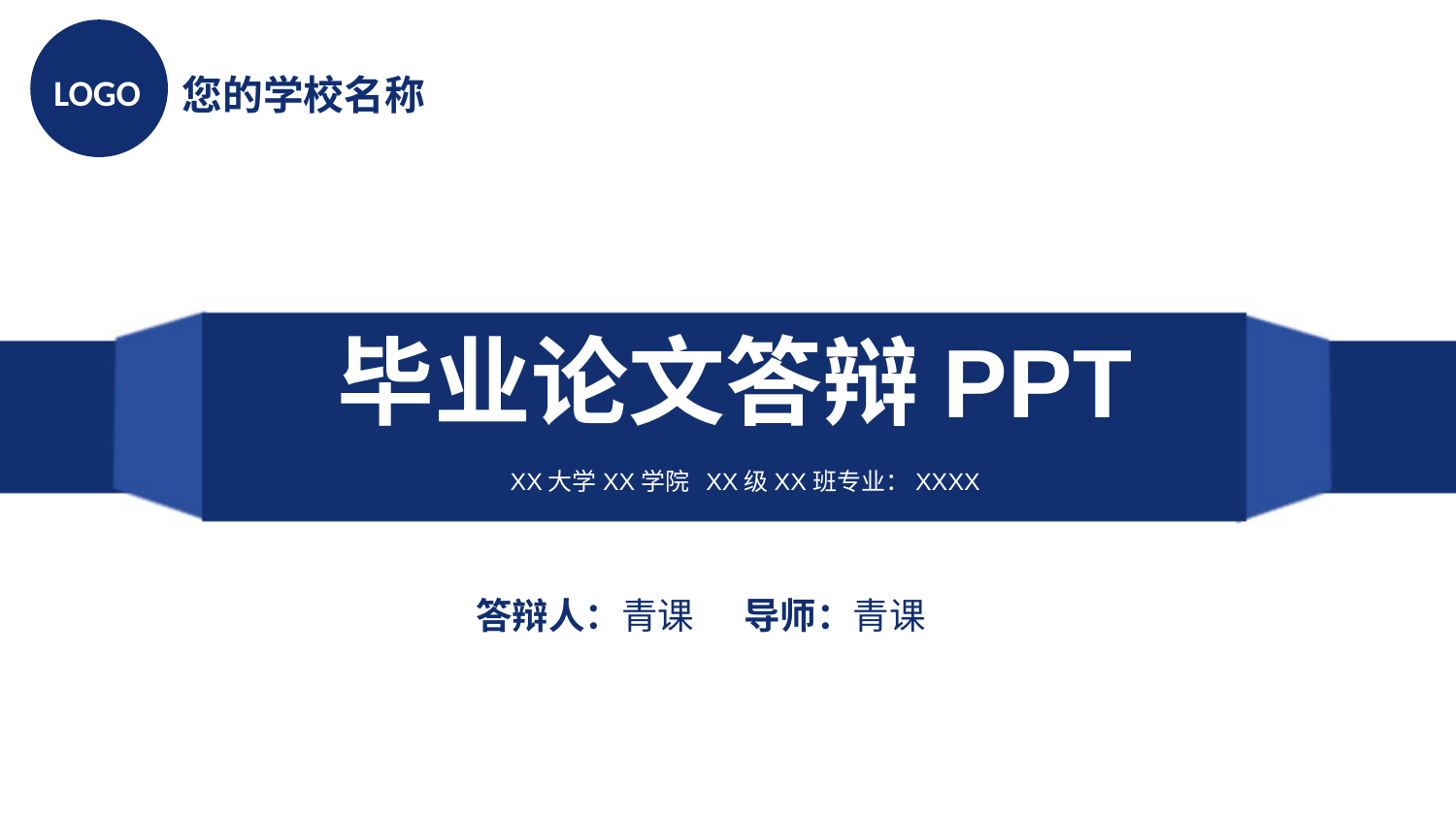

LOGO
您的学校名称
毕业论文答辩PPT
XX大学XX学院  XX级XX班专业：XXXX

答辩人：青课      导师：青课